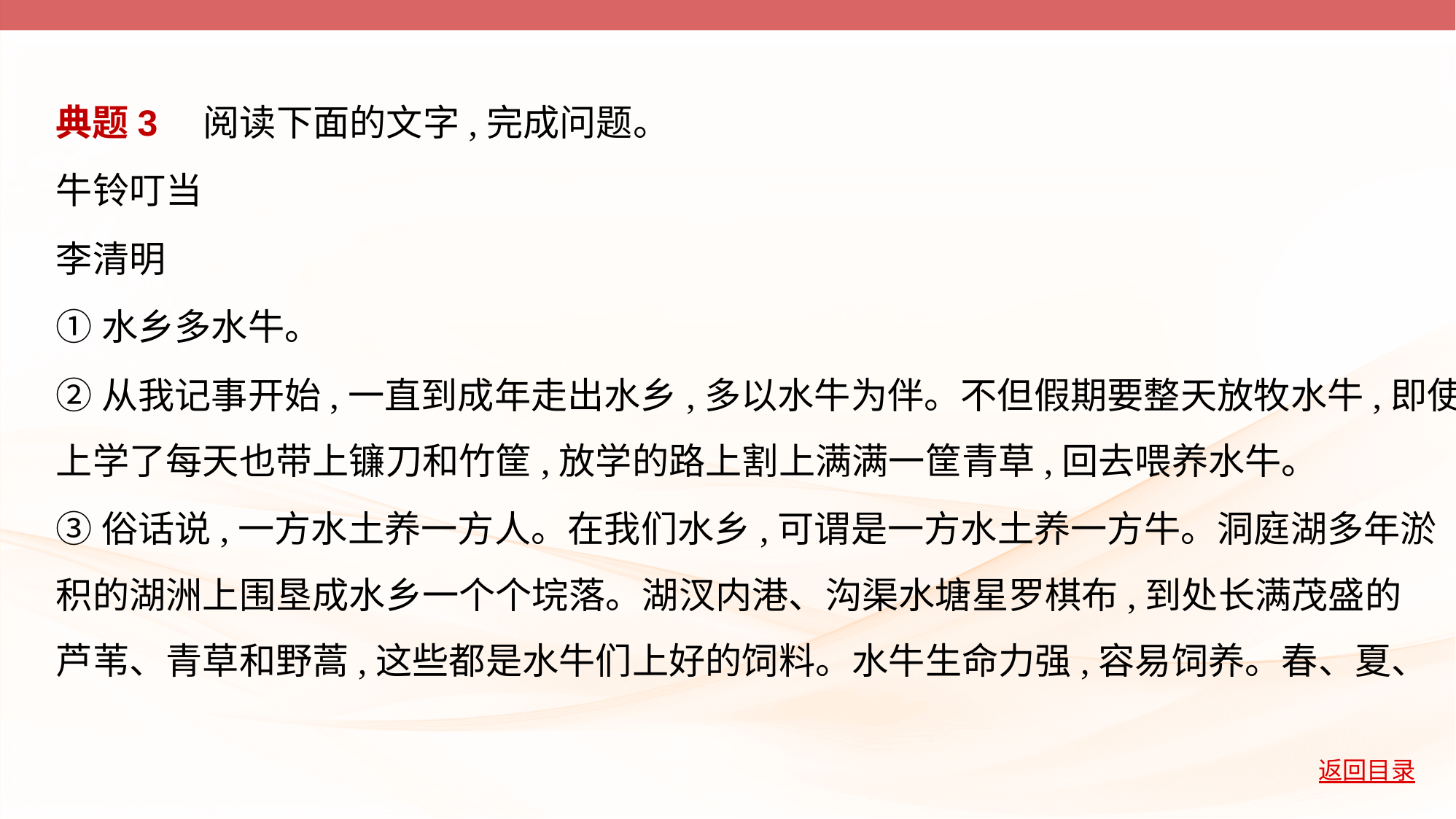

典题3　阅读下面的文字,完成问题。
牛铃叮当
李清明
①水乡多水牛。
②从我记事开始,一直到成年走出水乡,多以水牛为伴。不但假期要整天放牧水牛,即使
上学了每天也带上镰刀和竹筐,放学的路上割上满满一筐青草,回去喂养水牛。
③俗话说,一方水土养一方人。在我们水乡,可谓是一方水土养一方牛。洞庭湖多年淤
积的湖洲上围垦成水乡一个个垸落。湖汊内港、沟渠水塘星罗棋布,到处长满茂盛的
芦苇、青草和野蒿,这些都是水牛们上好的饲料。水牛生命力强,容易饲养。春、夏、